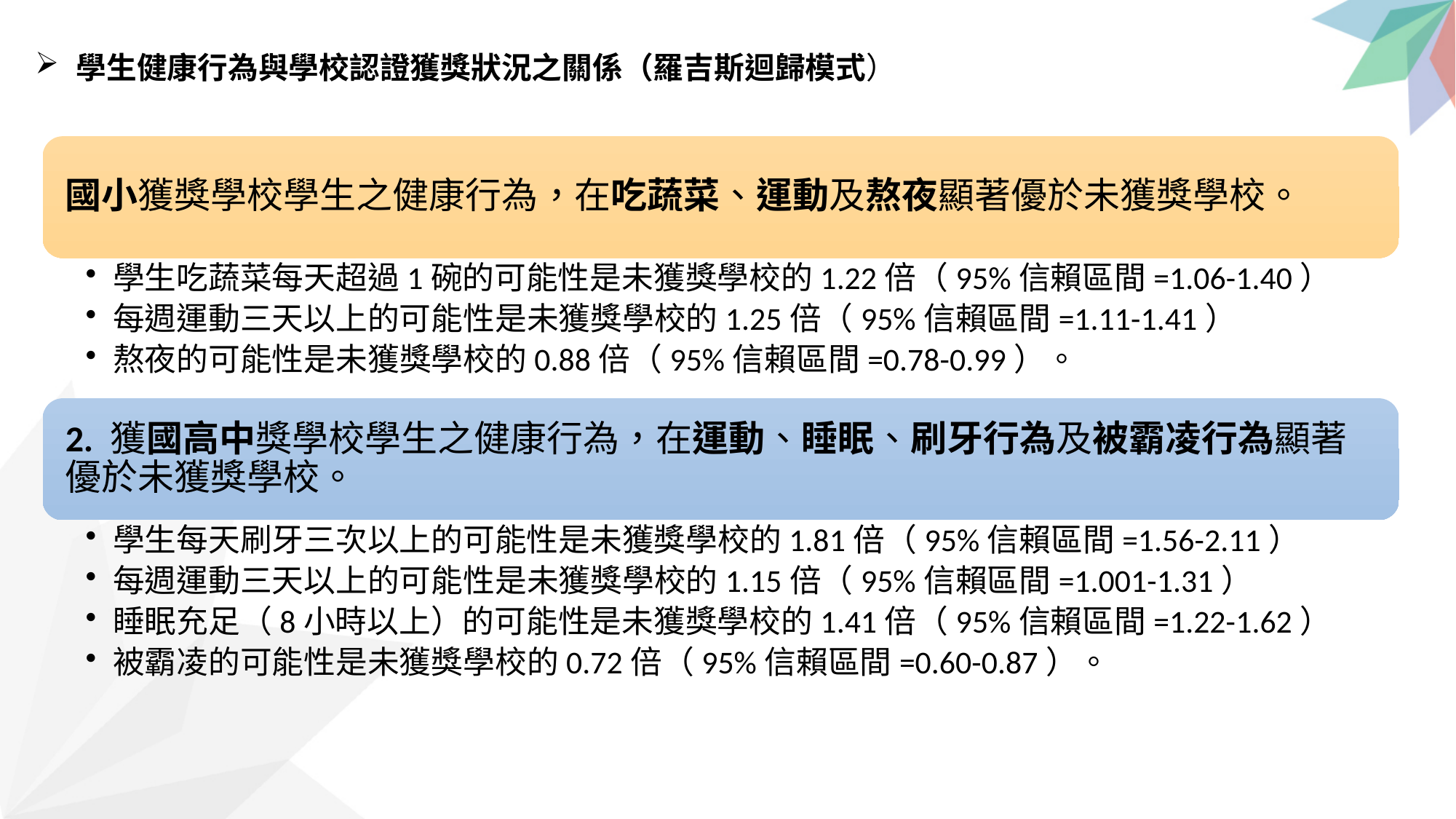

學生健康行為與學校認證獲獎狀況之關係（羅吉斯迴歸模式）
國小獲獎學校學生之健康行為，在吃蔬菜、運動及熬夜顯著優於未獲獎學校。
學生吃蔬菜每天超過1碗的可能性是未獲獎學校的1.22倍（95%信賴區間=1.06-1.40）
每週運動三天以上的可能性是未獲獎學校的1.25倍（95%信賴區間=1.11-1.41）
熬夜的可能性是未獲獎學校的0.88倍（95%信賴區間=0.78-0.99）。
2. 獲國高中獎學校學生之健康行為，在運動、睡眠、刷牙行為及被霸凌行為顯著優於未獲獎學校。
學生每天刷牙三次以上的可能性是未獲獎學校的1.81倍（95%信賴區間=1.56-2.11）
每週運動三天以上的可能性是未獲獎學校的1.15倍（95%信賴區間=1.001-1.31）
睡眠充足（8小時以上）的可能性是未獲獎學校的1.41倍（95%信賴區間=1.22-1.62）
被霸凌的可能性是未獲獎學校的0.72倍（95%信賴區間=0.60-0.87）。